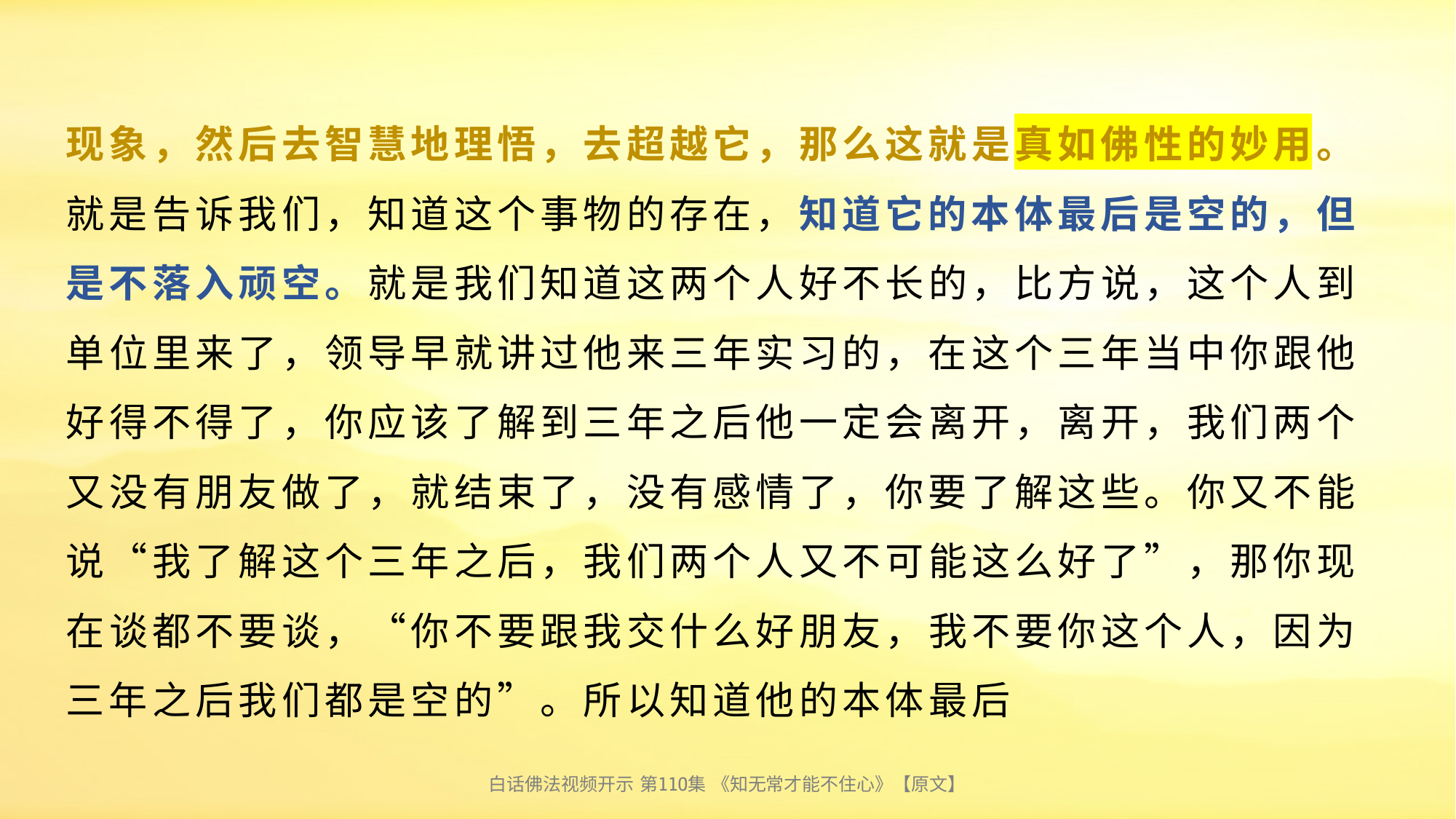

# 现象，然后去智慧地理悟，去超越它，那么这就是真如佛性的妙用。就是告诉我们，知道这个事物的存在，知道它的本体最后是空的，但是不落入顽空。就是我们知道这两个人好不长的，比方说，这个人到单位里来了，领导早就讲过他来三年实习的，在这个三年当中你跟他好得不得了，你应该了解到三年之后他一定会离开，离开，我们两个又没有朋友做了，就结束了，没有感情了，你要了解这些。你又不能说“我了解这个三年之后，我们两个人又不可能这么好了”，那你现在谈都不要谈，“你不要跟我交什么好朋友，我不要你这个人，因为三年之后我们都是空的”。所以知道他的本体最后
白话佛法视频开示 第110集 《知无常才能不住心》【原文】